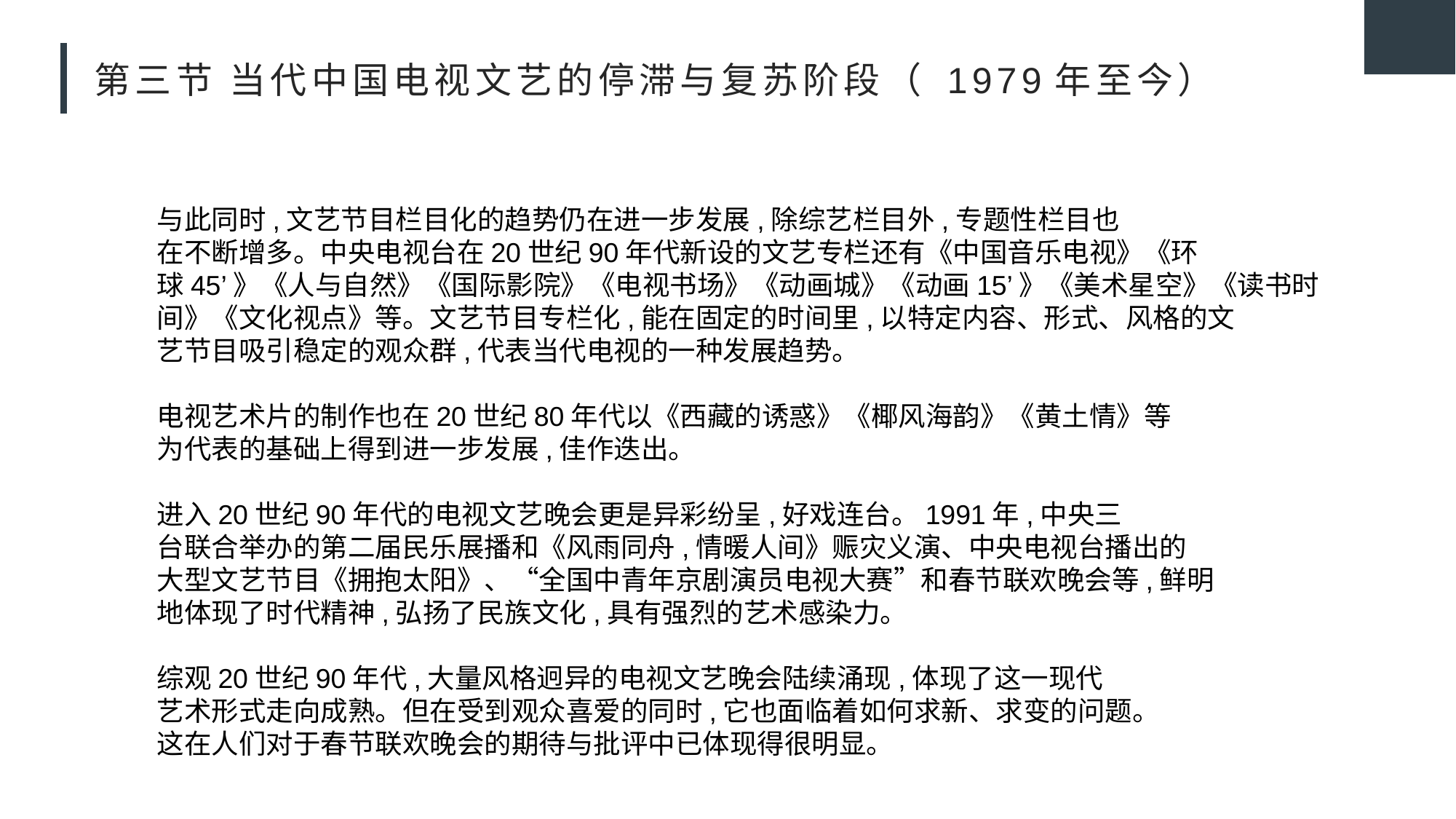

# 第三节 当代中国电视文艺的停滞与复苏阶段（ 1979年至今）
与此同时,文艺节目栏目化的趋势仍在进一步发展,除综艺栏目外,专题性栏目也
在不断增多。中央电视台在20世纪90年代新设的文艺专栏还有《中国音乐电视》《环
球45’》《人与自然》《国际影院》《电视书场》《动画城》《动画15’》《美术星空》《读书时
间》《文化视点》等。文艺节目专栏化,能在固定的时间里,以特定内容、形式、风格的文
艺节目吸引稳定的观众群,代表当代电视的一种发展趋势。

电视艺术片的制作也在20世纪80年代以《西藏的诱惑》《椰风海韵》《黄土情》等
为代表的基础上得到进一步发展,佳作迭出。

进入20世纪90年代的电视文艺晚会更是异彩纷呈,好戏连台。1991年,中央三
台联合举办的第二届民乐展播和《风雨同舟,情暖人间》赈灾义演、中央电视台播出的
大型文艺节目《拥抱太阳》、“全国中青年京剧演员电视大赛”和春节联欢晚会等,鲜明
地体现了时代精神,弘扬了民族文化,具有强烈的艺术感染力。

综观20世纪90年代,大量风格迥异的电视文艺晚会陆续涌现,体现了这一现代
艺术形式走向成熟。但在受到观众喜爱的同时,它也面临着如何求新、求变的问题。
这在人们对于春节联欢晚会的期待与批评中已体现得很明显。